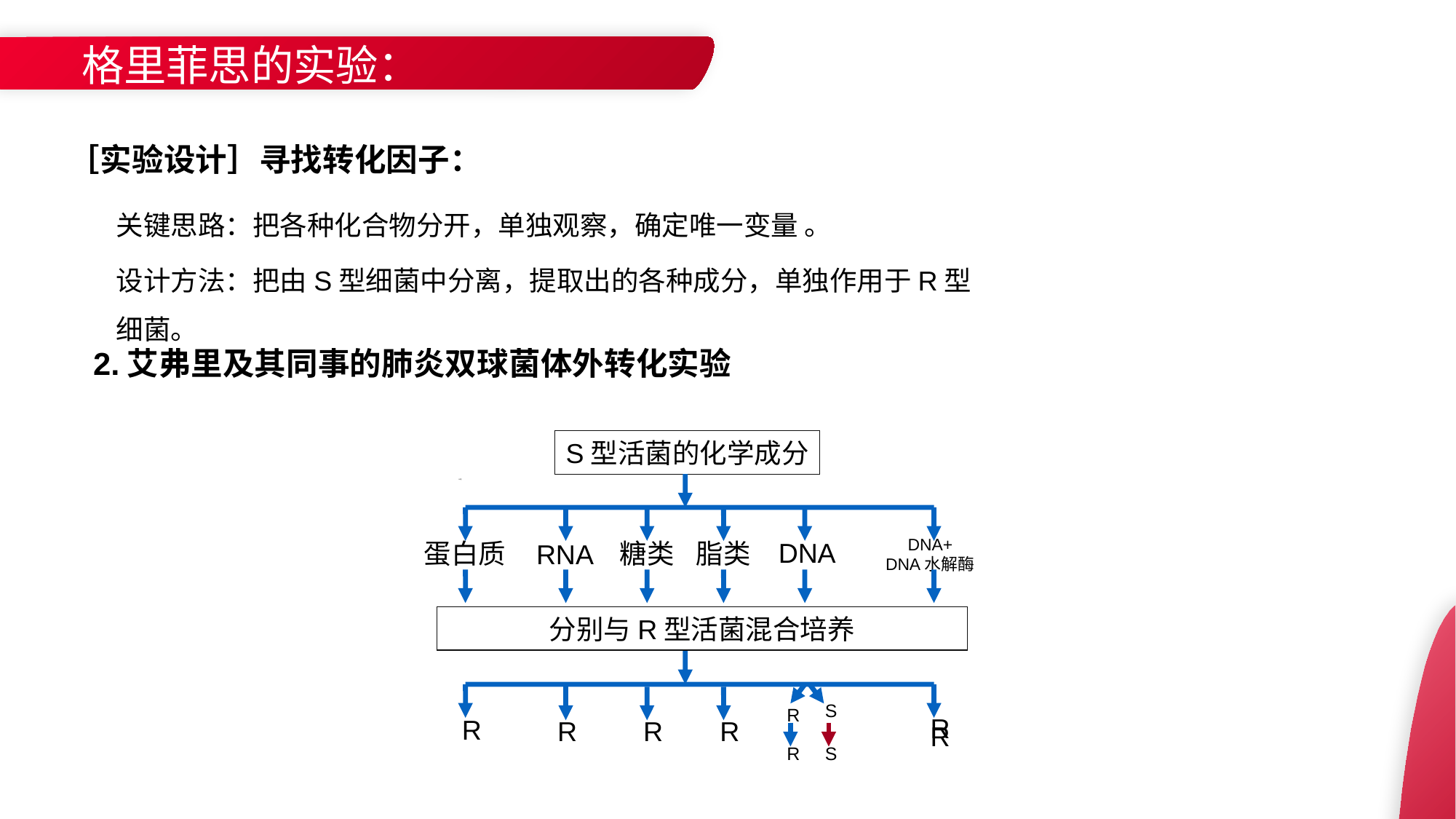

BY YUSHEN
格里菲思的实验：
［实验设计］寻找转化因子：
关键思路：把各种化合物分开，单独观察，确定唯一变量 。
设计方法：把由S型细菌中分离，提取出的各种成分，单独作用于R型细菌。
2.艾弗里及其同事的肺炎双球菌体外转化实验
S型活菌的化学成分
B组

DNA+
DNA水解酶
蛋白质
糖类
脂类
DNA
RNA

分别与R型活菌混合培养

S
R
R
R
R
R
R

R
R
S